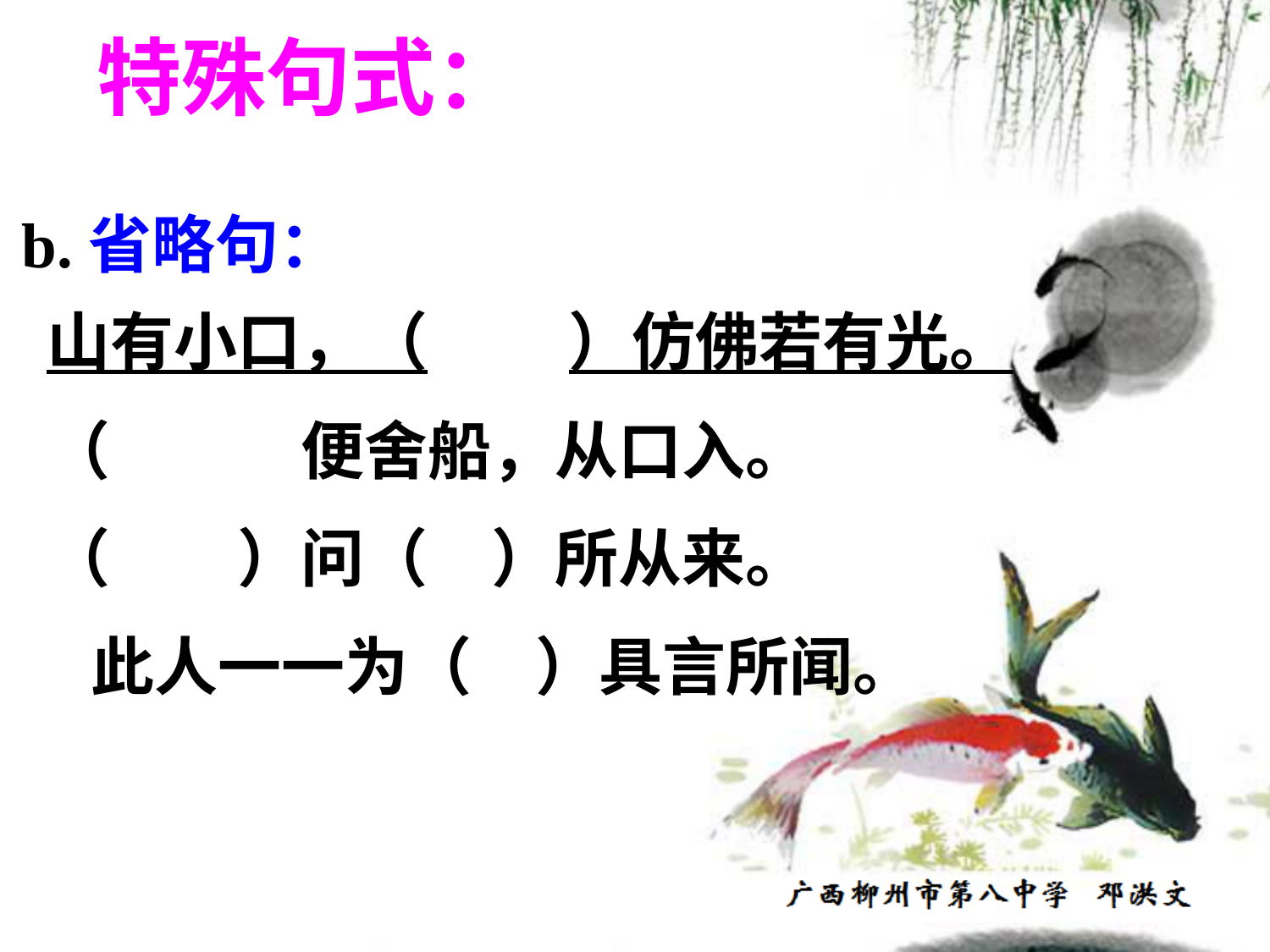

特殊句式：
b.省略句：
山有小口，（小口）仿佛若有光。
（渔人）便舍船，从口入。
（村民）问（之）所从来。
  此人一一为（之）具言所闻。